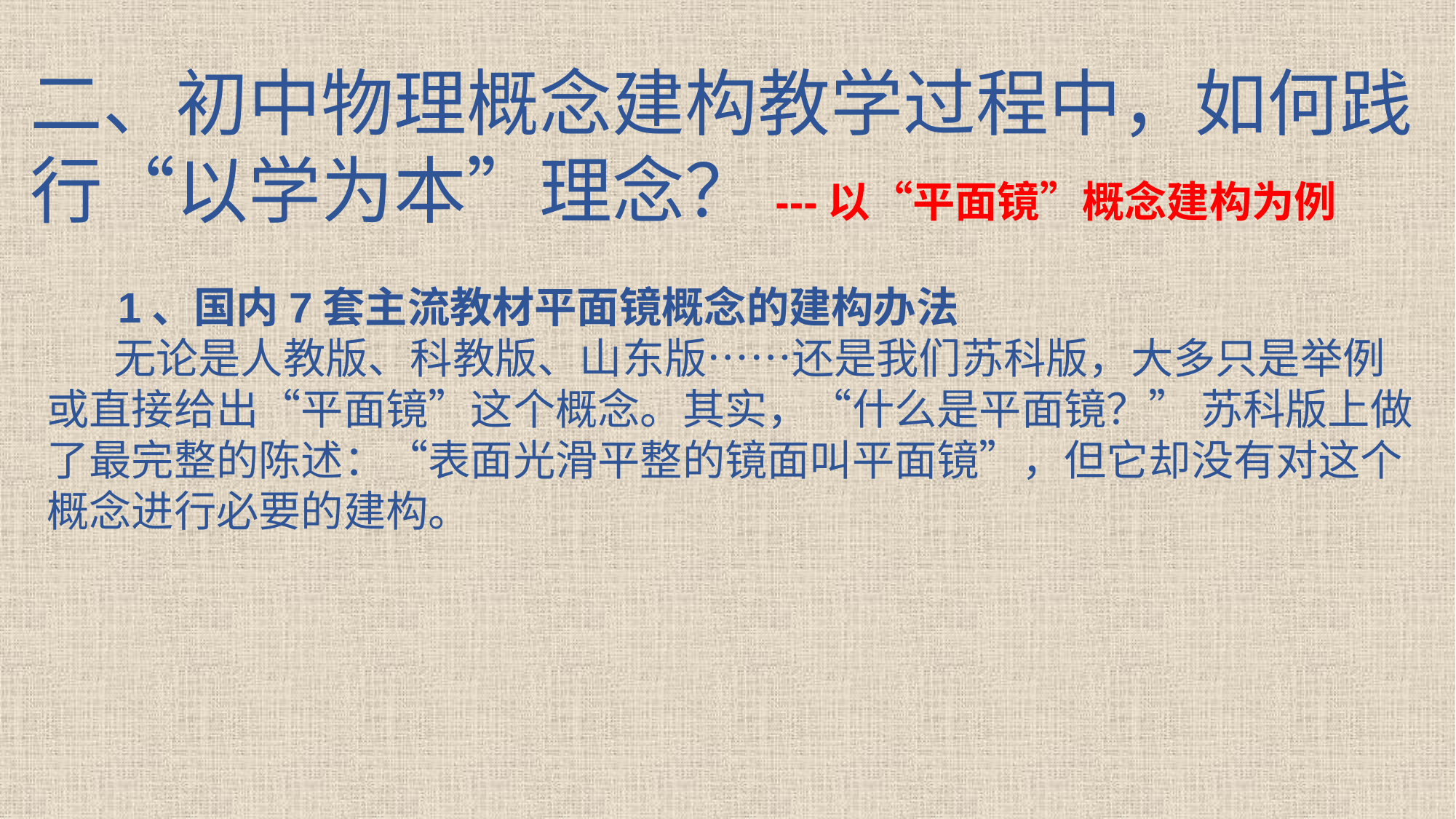

二、初中物理概念建构教学过程中，如何践行“以学为本”理念？---以“平面镜”概念建构为例
      1、国内7套主流教材平面镜概念的建构办法
      无论是人教版、科教版、山东版……还是我们苏科版，大多只是举例或直接给出“平面镜”这个概念。其实，“什么是平面镜？” 苏科版上做了最完整的陈述：“表面光滑平整的镜面叫平面镜”，但它却没有对这个概念进行必要的建构。